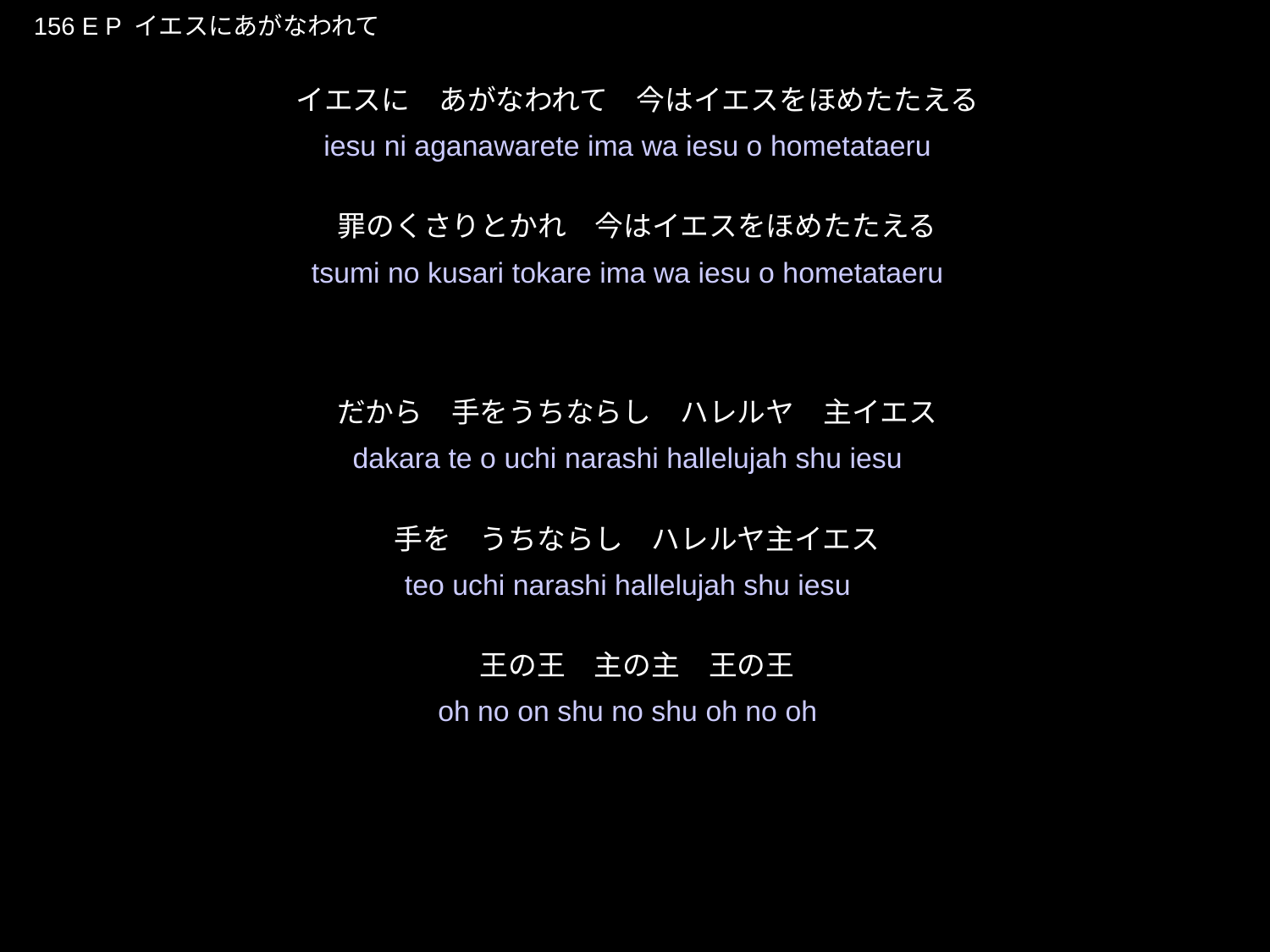

いえすにあがなわれて
★P
156 E P イエスにあがなわれて
イエスに　あがなわれて　今はイエスをほめたたえる
罪のくさりとかれ　今はイエスをほめたたえる
だから　手をうちならし　ハレルヤ　主イエス
手を　うちならし　ハレルヤ主イエス
王の王　主の主　王の王
★３
iesu ni aganawarete ima wa iesu o hometataeru
tsumi no kusari tokare ima wa iesu o hometataeru
dakara te o uchi narashi hallelujah shu iesu
teo uchi narashi hallelujah shu iesu
oh no on shu no shu oh no oh